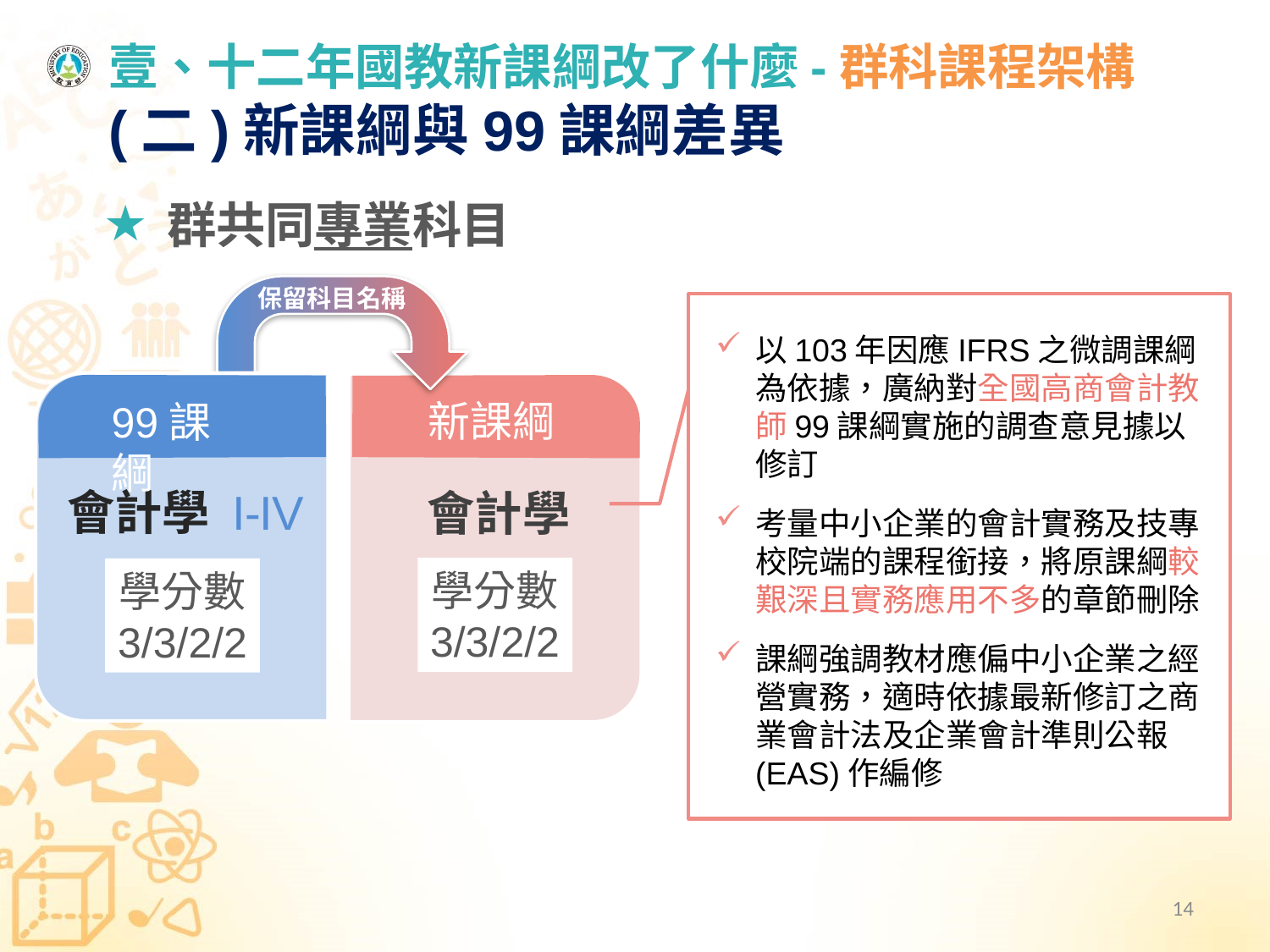

# 壹、十二年國教新課綱改了什麼-群科課程架構 (二)新課綱與99課綱差異
群共同專業科目

保留科目名稱

以103年因應IFRS之微調課綱為依據，廣納對全國高商會計教師99課綱實施的調查意見據以修訂
考量中小企業的會計實務及技專校院端的課程銜接，將原課綱較艱深且實務應用不多的章節刪除
課綱強調教材應偏中小企業之經營實務，適時依據最新修訂之商業會計法及企業會計準則公報(EAS)作編修

會計學 I-IV

99課綱
學分數
3/3/2/2

會計學

新課綱
學分數
3/3/2/2
14